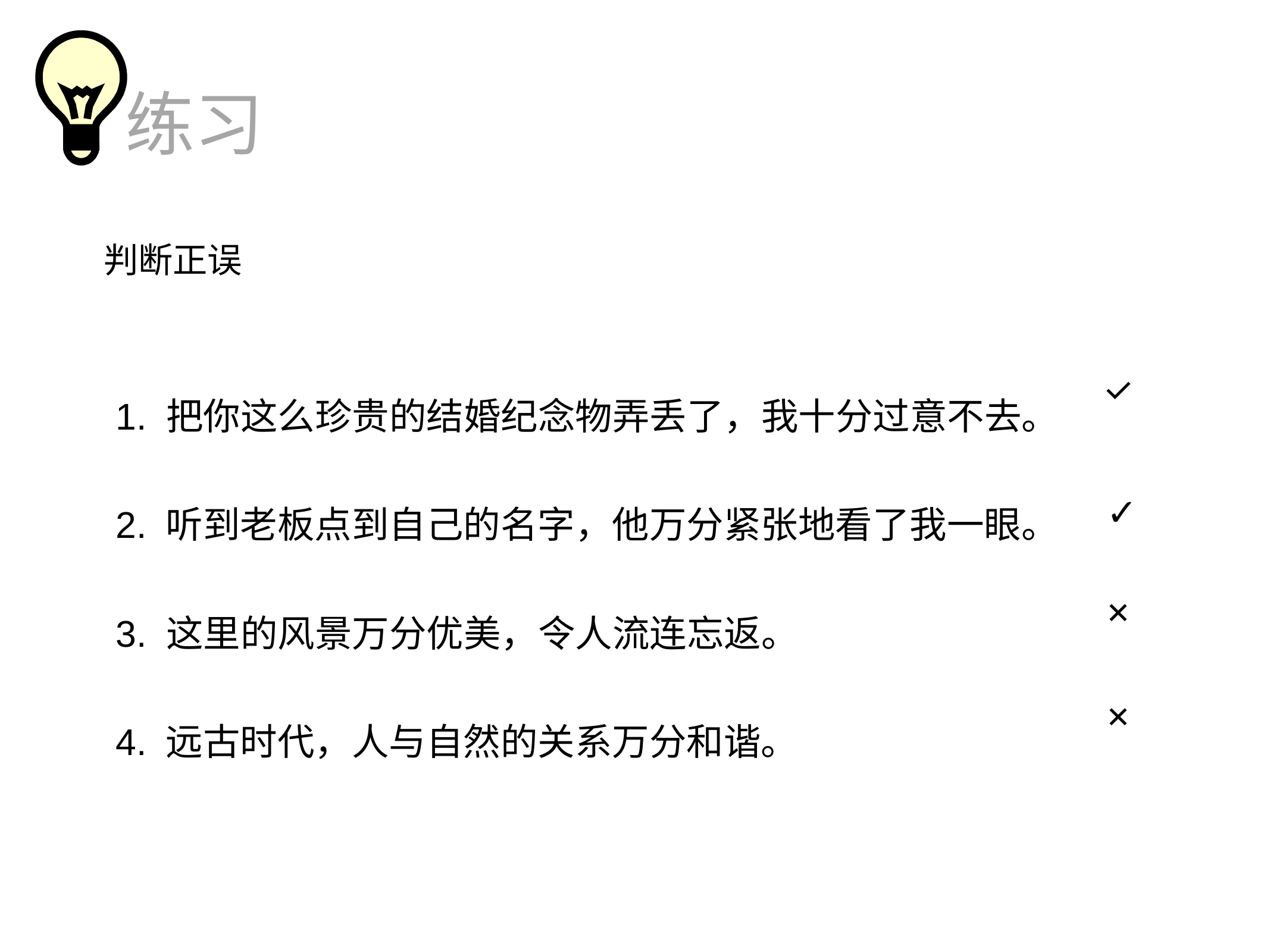

练习
判断正误
✓
1. 把你这么珍贵的结婚纪念物弄丢了，我十分过意不去。
2. 听到老板点到自己的名字，他万分紧张地看了我一眼。
✓
3. 这里的风景万分优美，令人流连忘返。
✗
4. 远古时代，人与自然的关系万分和谐。
✗